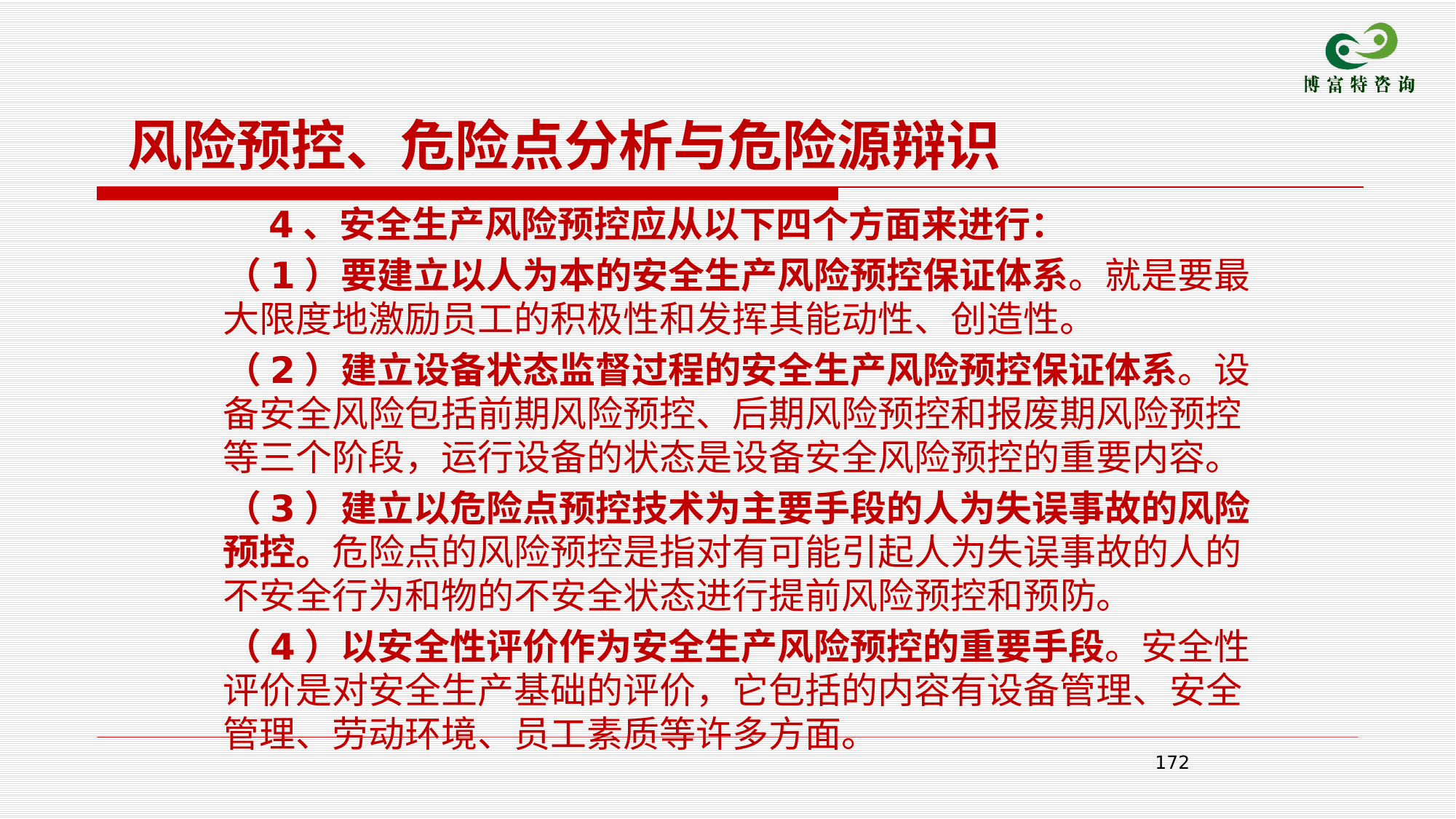

风险预控、危险点分析与危险源辩识
        4、安全生产风险预控应从以下四个方面来进行：
      （1）要建立以人为本的安全生产风险预控保证体系。就是要最大限度地激励员工的积极性和发挥其能动性、创造性。
      （2）建立设备状态监督过程的安全生产风险预控保证体系。设备安全风险包括前期风险预控、后期风险预控和报废期风险预控等三个阶段，运行设备的状态是设备安全风险预控的重要内容。
      （3）建立以危险点预控技术为主要手段的人为失误事故的风险预控。危险点的风险预控是指对有可能引起人为失误事故的人的不安全行为和物的不安全状态进行提前风险预控和预防。
      （4）以安全性评价作为安全生产风险预控的重要手段。安全性评价是对安全生产基础的评价，它包括的内容有设备管理、安全管理、劳动环境、员工素质等许多方面。

172